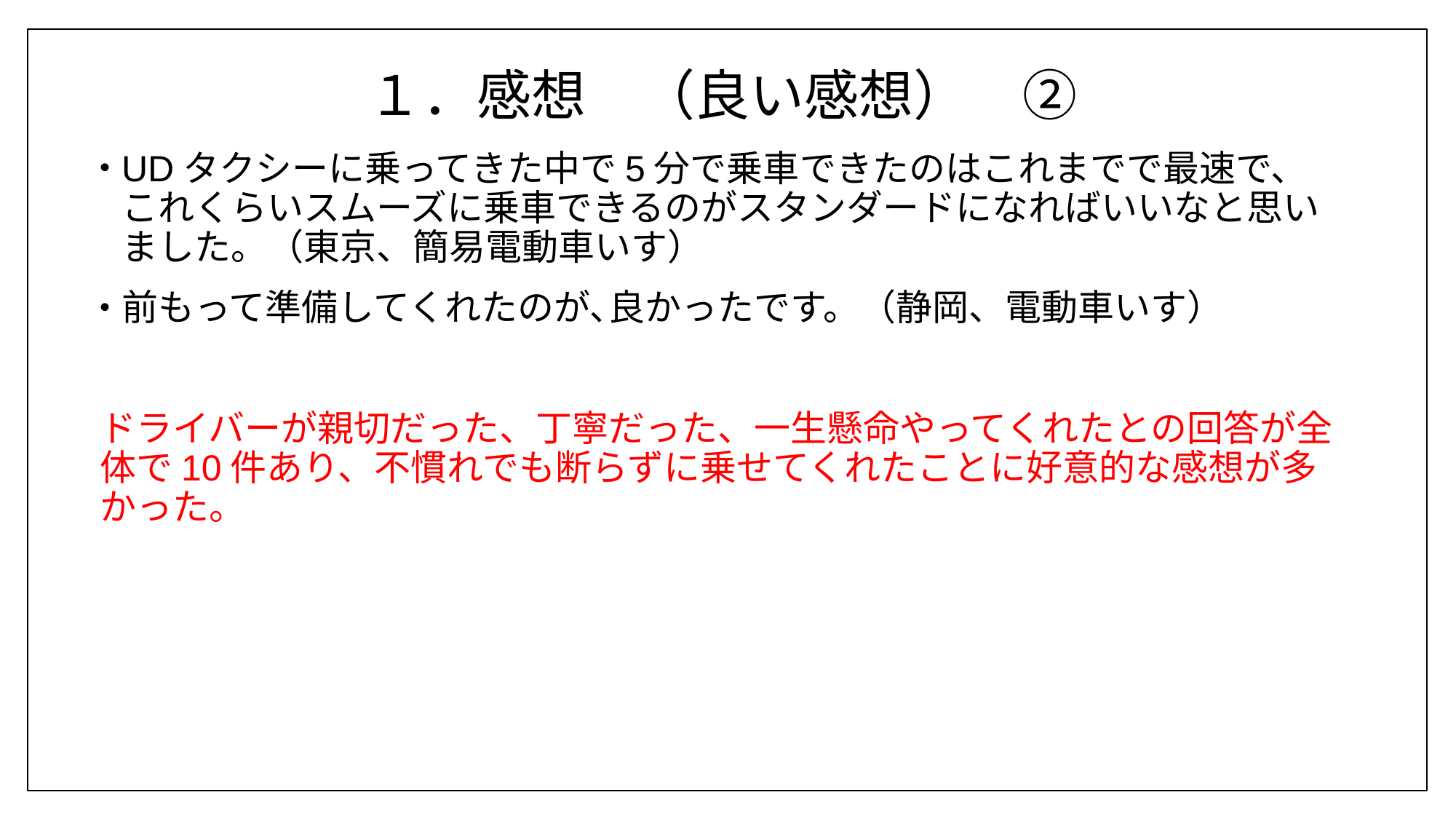

# １．感想　（良い感想）　②
UDタクシーに乗ってきた中で5分で乗車できたのはこれまでで最速で、これくらいスムーズに乗車できるのがスタンダードになればいいなと思いました。（東京、簡易電動車いす）
前もって準備してくれたのが､良かったです。（静岡、電動車いす）

ドライバーが親切だった、丁寧だった、一生懸命やってくれたとの回答が全体で10件あり、不慣れでも断らずに乗せてくれたことに好意的な感想が多かった。